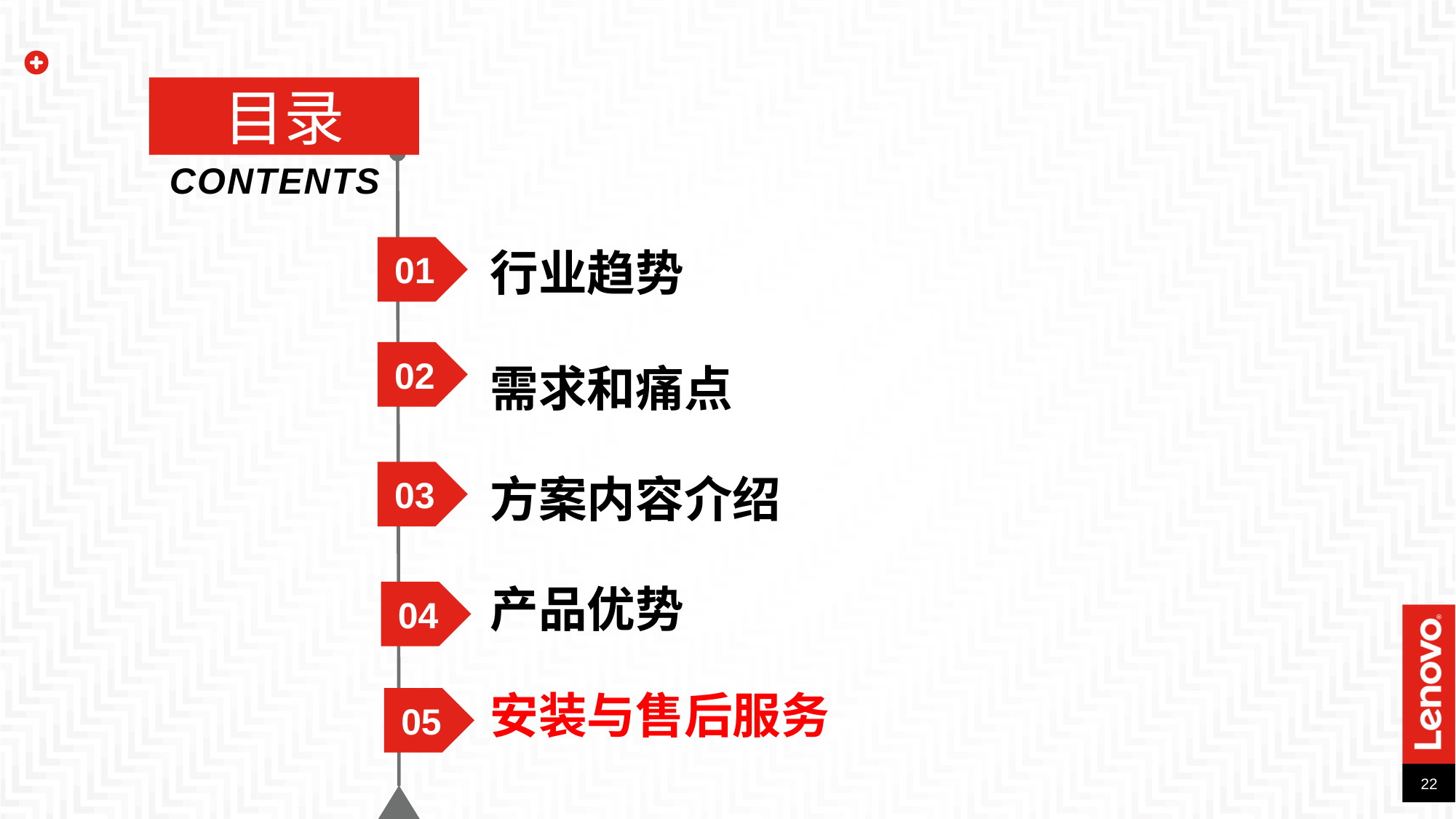

目录
CONTENTS
01
行业趋势

02
需求和痛点
03
方案内容介绍
产品优势
04
安装与售后服务
05